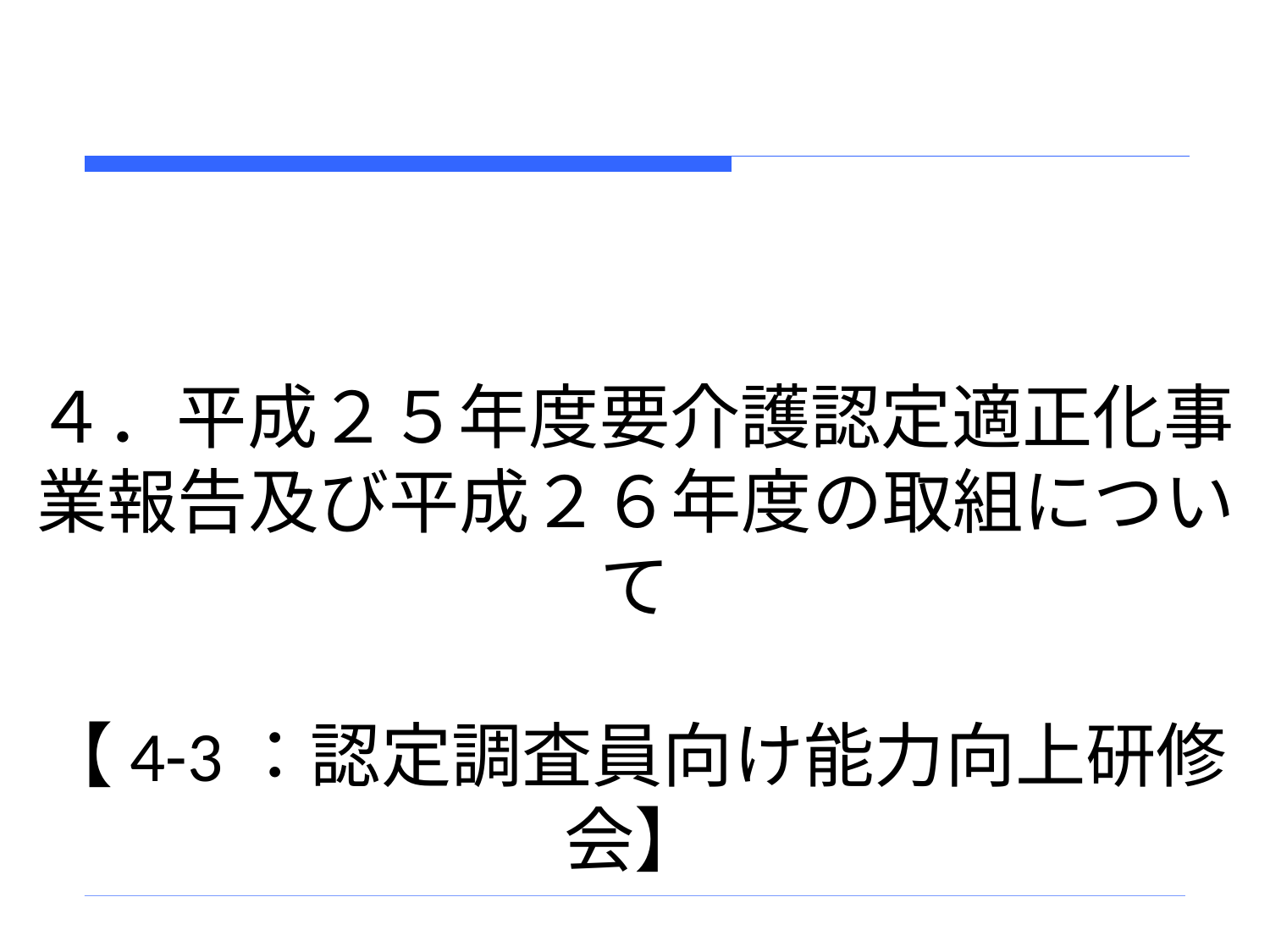

４．平成２５年度要介護認定適正化事業報告及び平成２６年度の取組について

【4-3：認定調査員向け能力向上研修会】